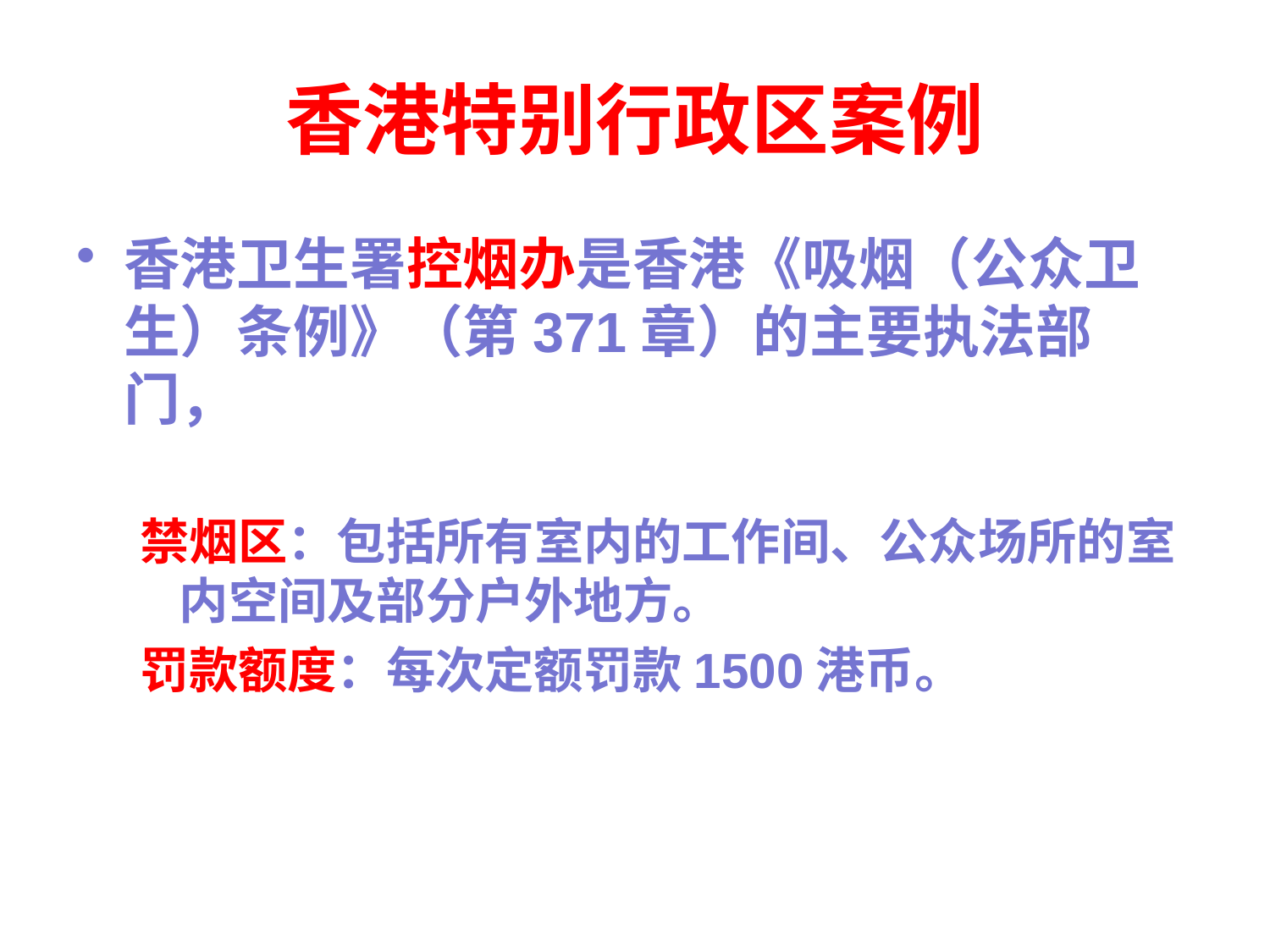

# 香港特别行政区案例
香港卫生署控烟办是香港《吸烟（公众卫生）条例》（第371章）的主要执法部门，

禁烟区：包括所有室内的工作间、公众场所的室内空间及部分户外地方。
罚款额度：每次定额罚款1500港币。